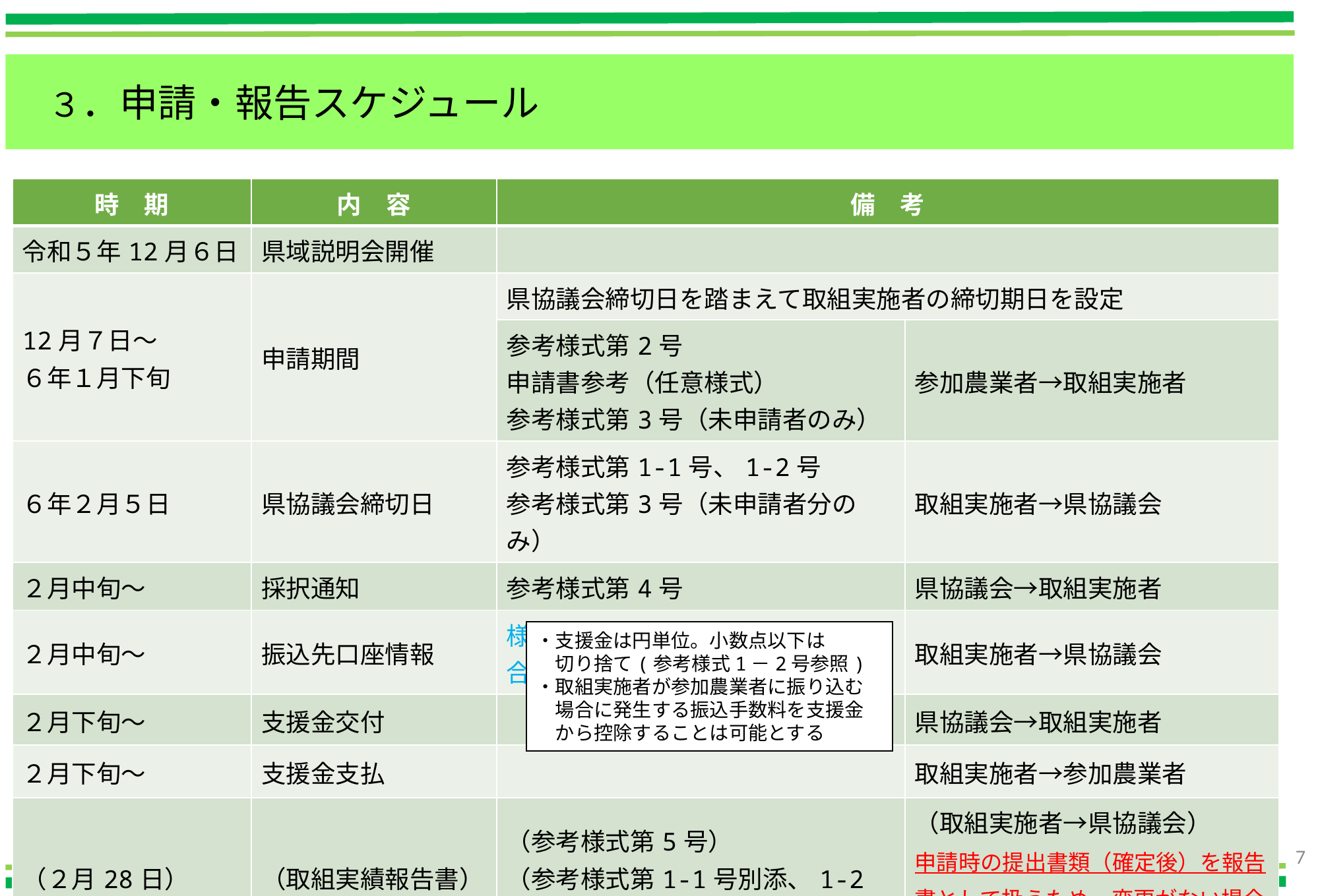

３．申請・報告スケジュール
| 時　期 | 内　容 | 備　考 |  |
| --- | --- | --- | --- |
| 令和５年12月６日 | 県域説明会開催 |  |  |
| 12月７日～ ６年１月下旬 | 申請期間 | 県協議会締切日を踏まえて取組実施者の締切期日を設定 |  |
|  |  | 参考様式第2号 申請書参考（任意様式） 参考様式第3号（未申請者のみ） | 参加農業者→取組実施者 |
| ６年２月５日 | 県協議会締切日 | 参考様式第1-1号、1-2号 参考様式第3号（未申請者分のみ） | 取組実施者→県協議会 |
| ２月中旬～ | 採択通知 | 参考様式第4号 | 県協議会→取組実施者 |
| ２月中旬～ | 振込先口座情報 | 様式第4号(振込先が変更の場合) | 取組実施者→県協議会 |
| ２月下旬～ | 支援金交付 |  | 県協議会→取組実施者 |
| ２月下旬～ | 支援金支払 |  | 取組実施者→参加農業者 |
| （２月28日） | （取組実績報告書） | （参考様式第5号） （参考様式第1-1号別添、1-2号） | （取組実施者→県協議会） 申請時の提出書類（確定後）を報告書として扱うため、変更がない場合は対応不要 |
・支援金は円単位。小数点以下は
　切り捨て(参考様式1－2号参照)
・取組実施者が参加農業者に振り込む
　場合に発生する振込手数料を支援金
　から控除することは可能とする
7